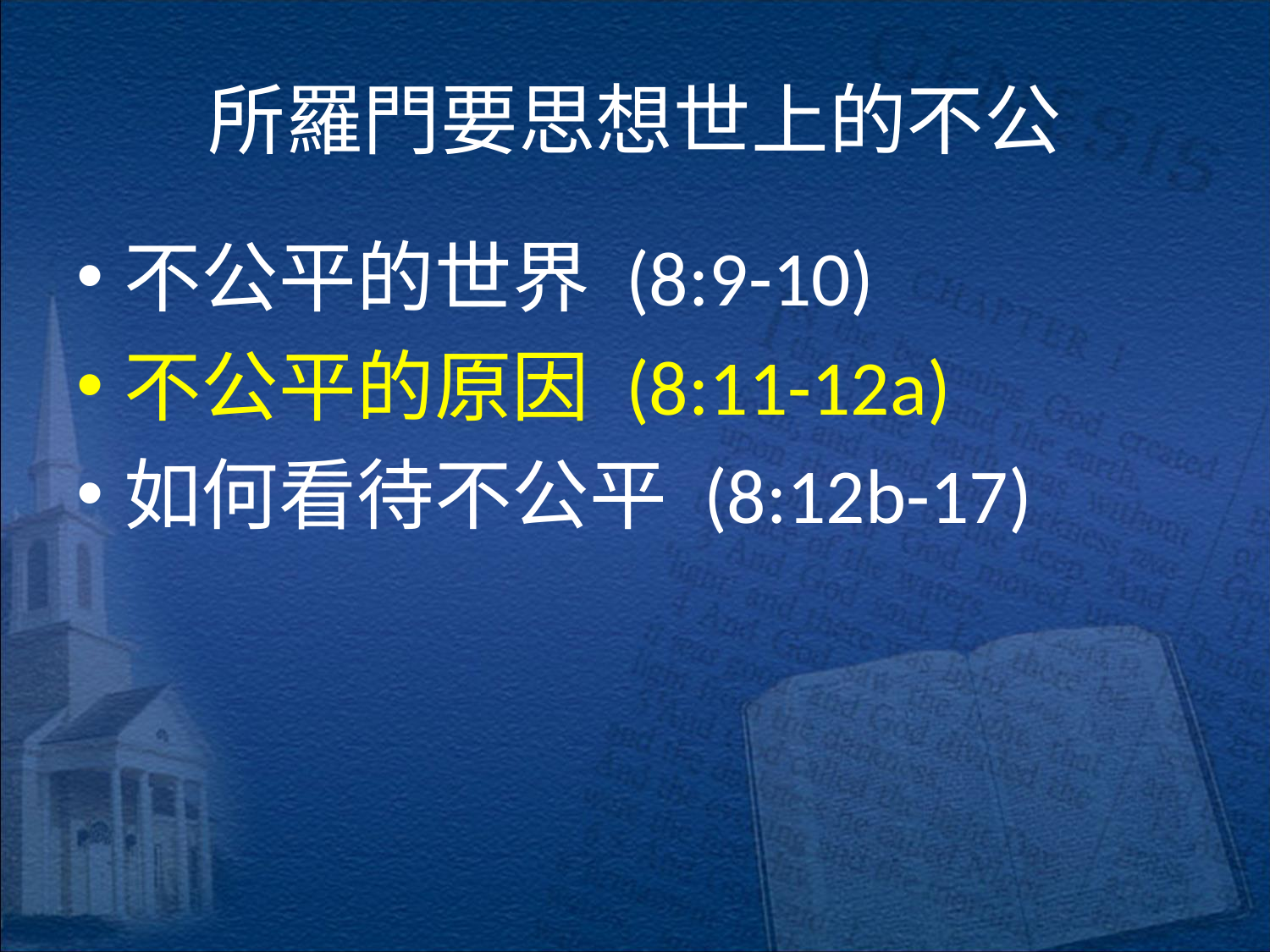

# 所羅門要思想世上的不公
不公平的世界 (8:9-10)
不公平的原因 (8:11-12a)
如何看待不公平 (8:12b-17)